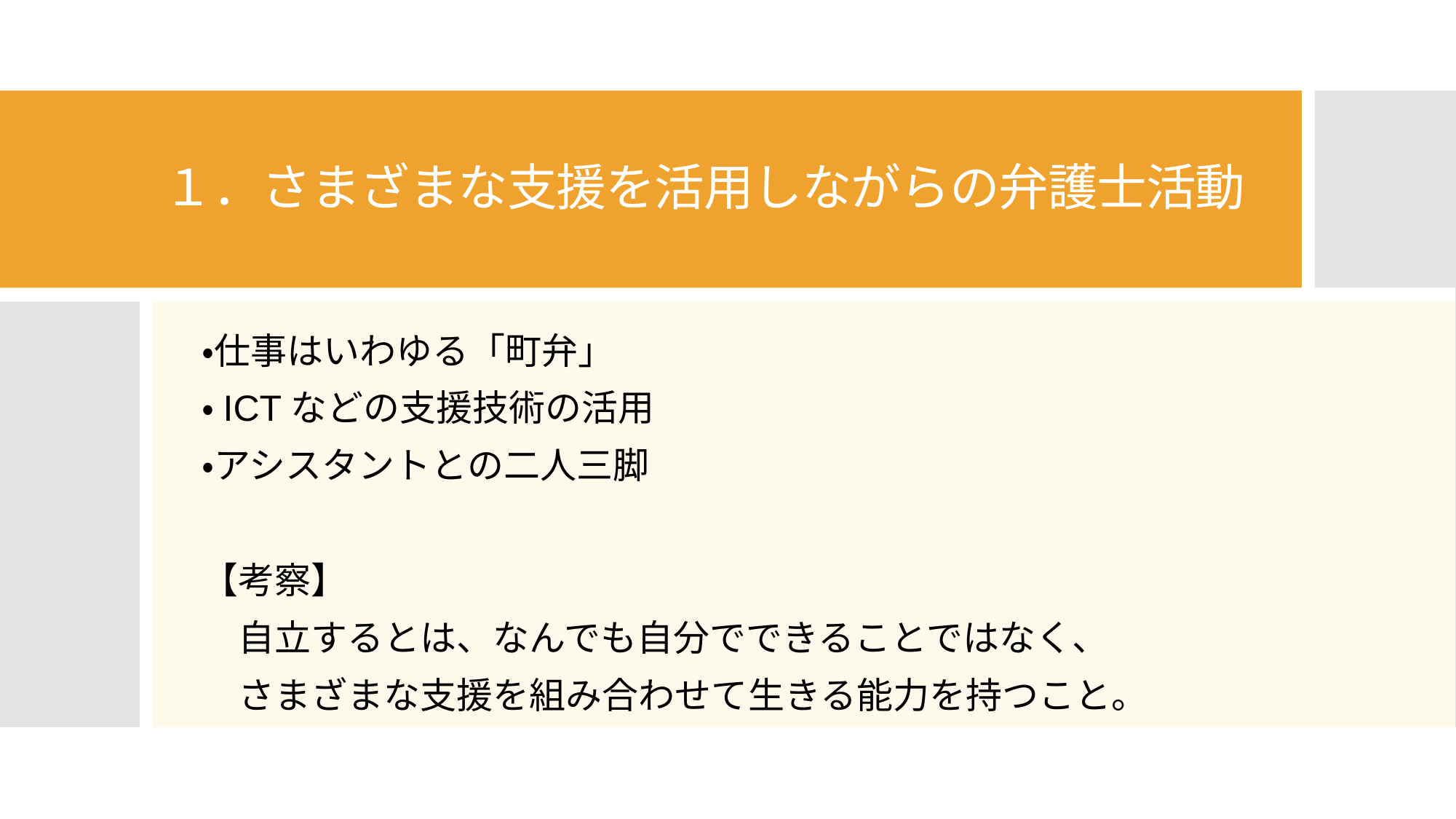

# １．さまざまな支援を活用しながらの弁護士活動

・仕事はいわゆる「町弁」
・ICTなどの支援技術の活用
・アシスタントとの二人三脚

【考察】
　自立するとは、なんでも自分でできることではなく、
　さまざまな支援を組み合わせて生きる能力を持つこと。